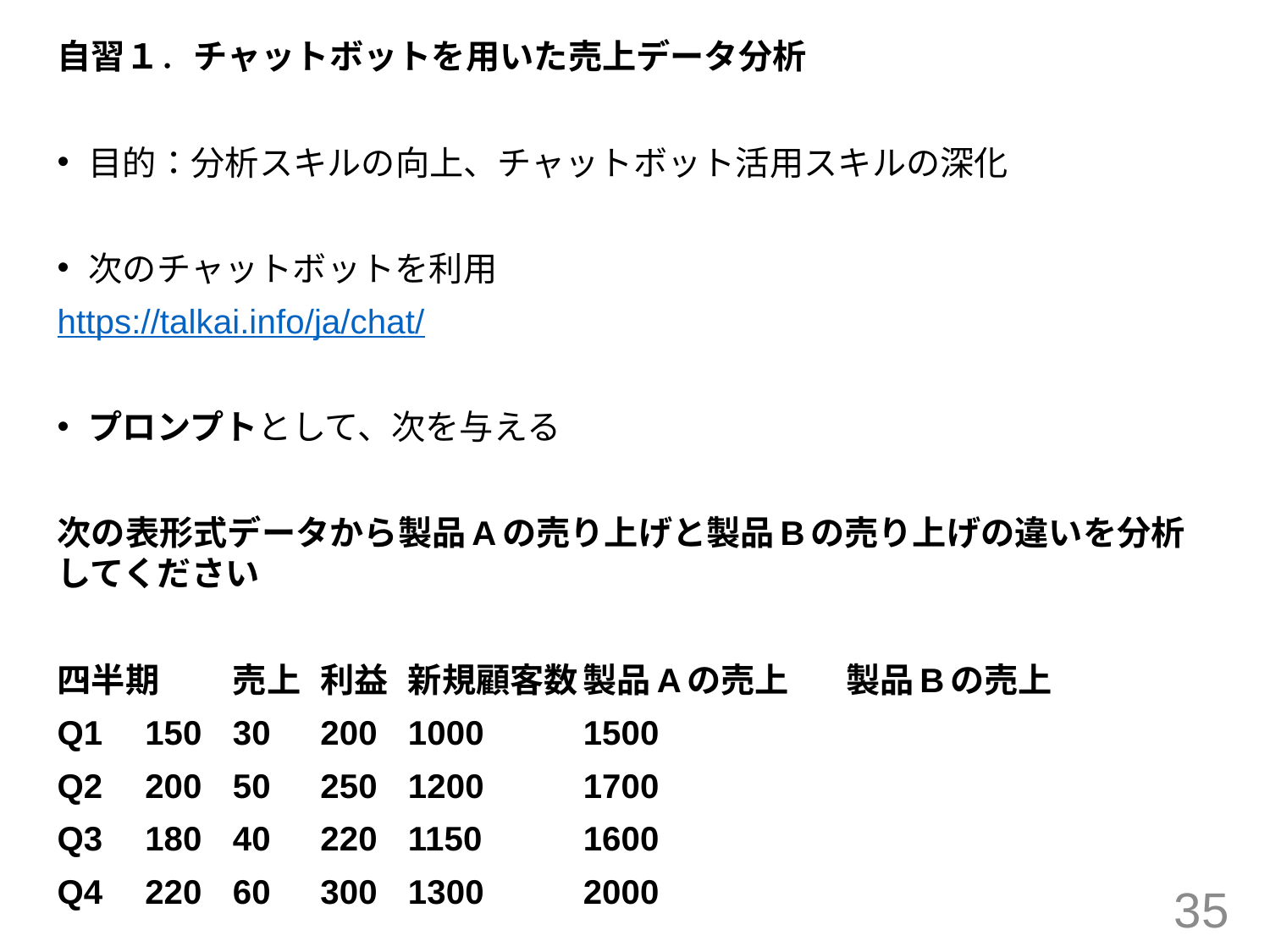

自習１．チャットボットを用いた売上データ分析

目的：分析スキルの向上、チャットボット活用スキルの深化

次のチャットボットを利用
https://talkai.info/ja/chat/

プロンプトとして、次を与える

次の表形式データから製品Aの売り上げと製品Bの売り上げの違いを分析してください

四半期	売上	利益	新規顧客数	製品Aの売上	製品Bの売上
Q1	150	30	200		1000		1500
Q2	200	50	250		1200		1700
Q3	180	40	220		1150		1600
Q4	220	60	300		1300		2000

35